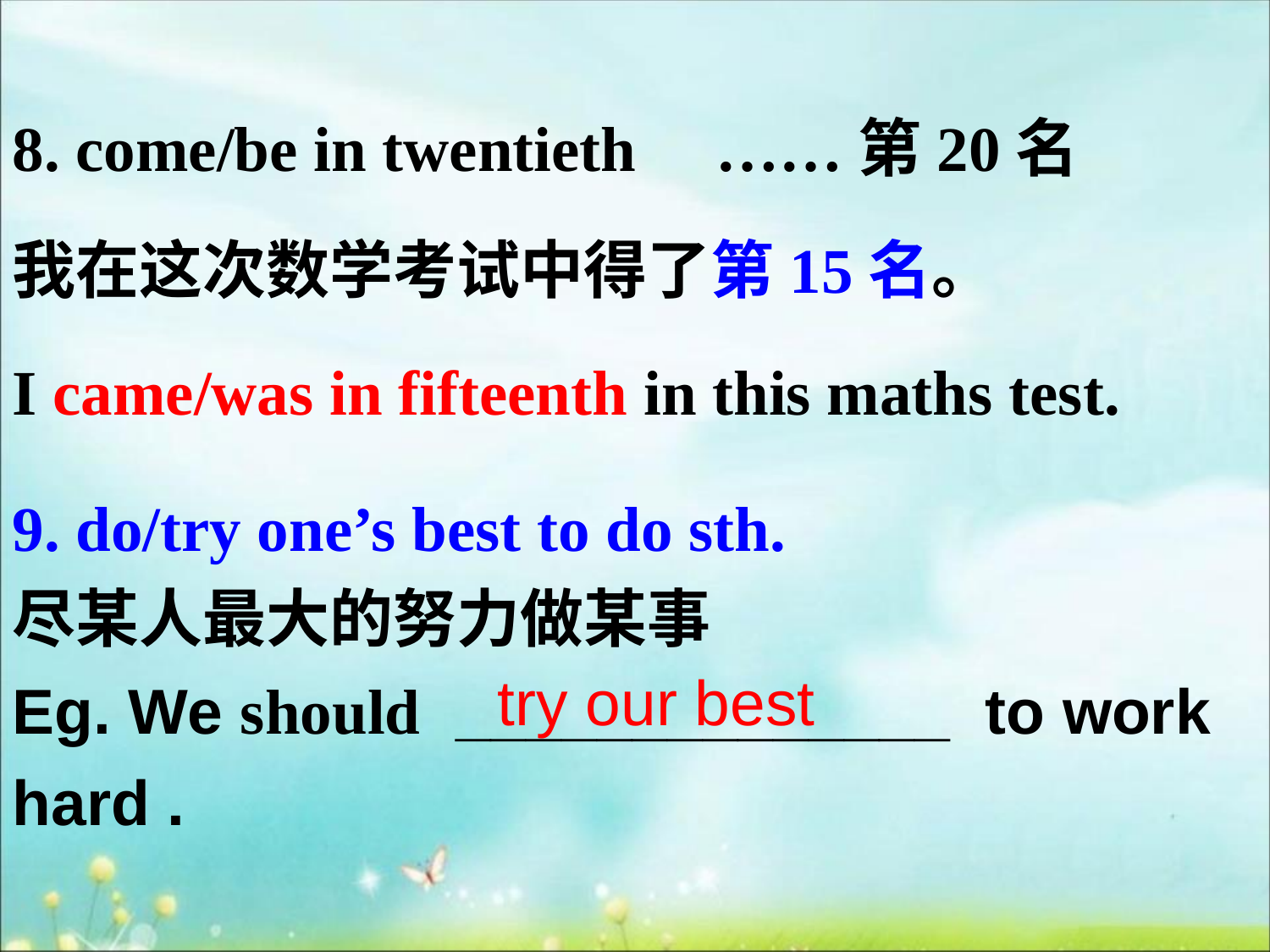

8. come/be in twentieth     ……第20名
我在这次数学考试中得了第15名。
I came/was in fifteenth in this maths test.
9. do/try one’s best to do sth.
尽某人最大的努力做某事
Eg. We should  ______________  to work hard .
try our best